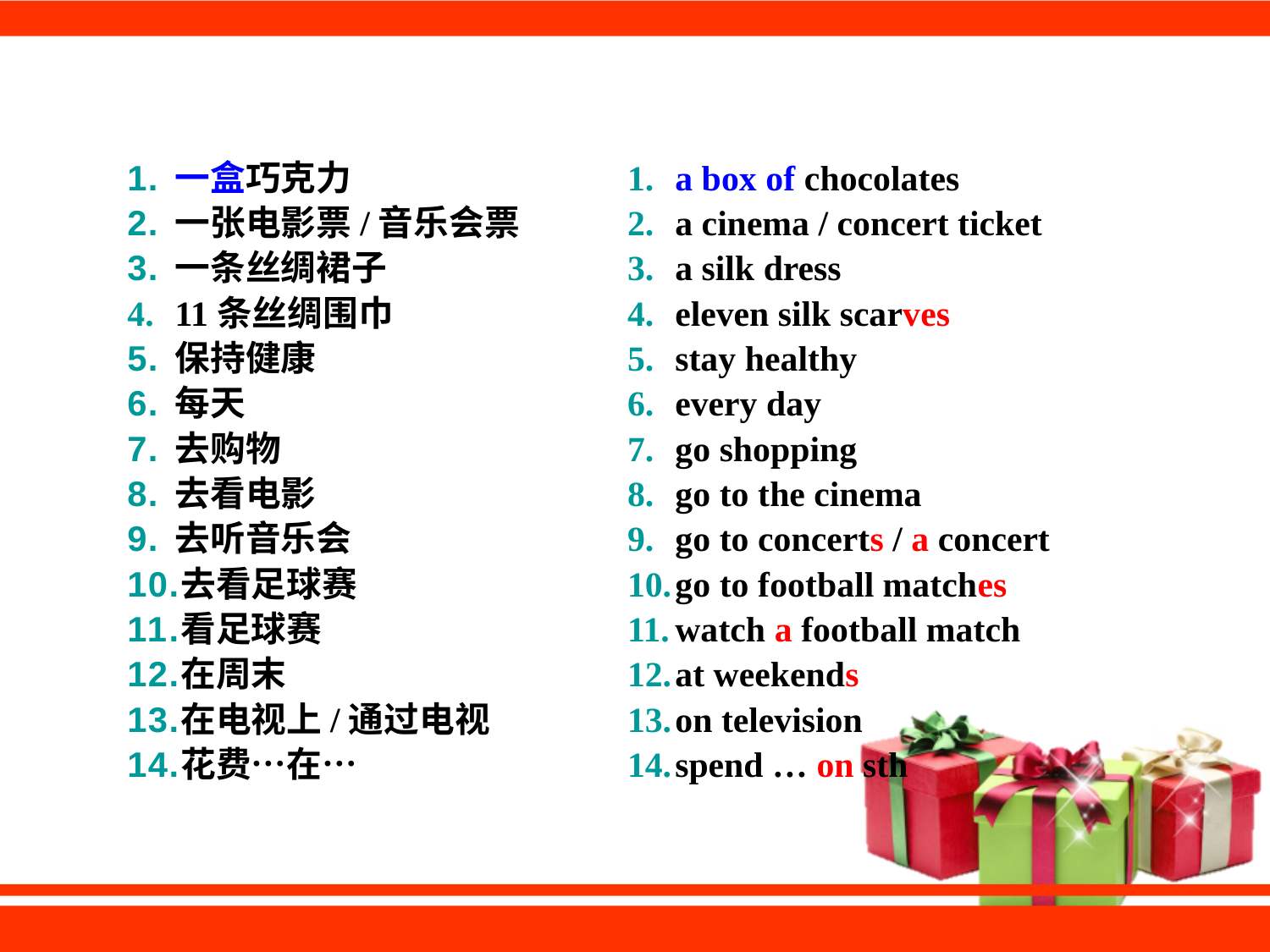

一盒巧克力
一张电影票/音乐会票
一条丝绸裙子
11条丝绸围巾
保持健康
每天
去购物
去看电影
去听音乐会
去看足球赛
看足球赛
在周末
在电视上/通过电视
花费…在…
a box of chocolates
a cinema / concert ticket
a silk dress
eleven silk scarves
stay healthy
every day
go shopping
go to the cinema
go to concerts / a concert
go to football matches
watch a football match
at weekends
on television
spend … on sth